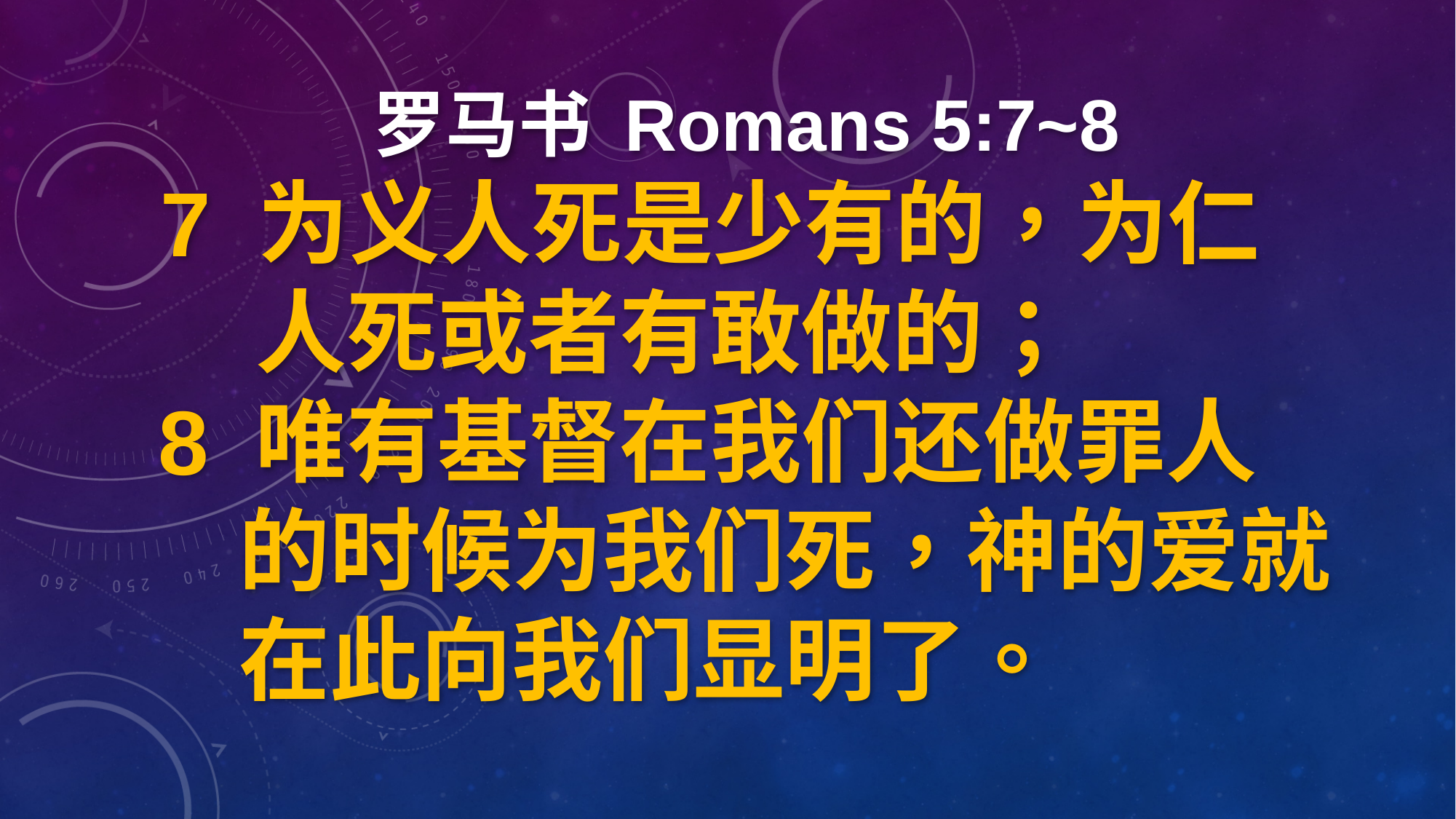

罗马书 Romans 5:7~8
7 为义人死是少有的，为仁人死或者有敢做的；
8 唯有基督在我们还做罪人的时候为我们死，神的爱就在此向我们显明了。